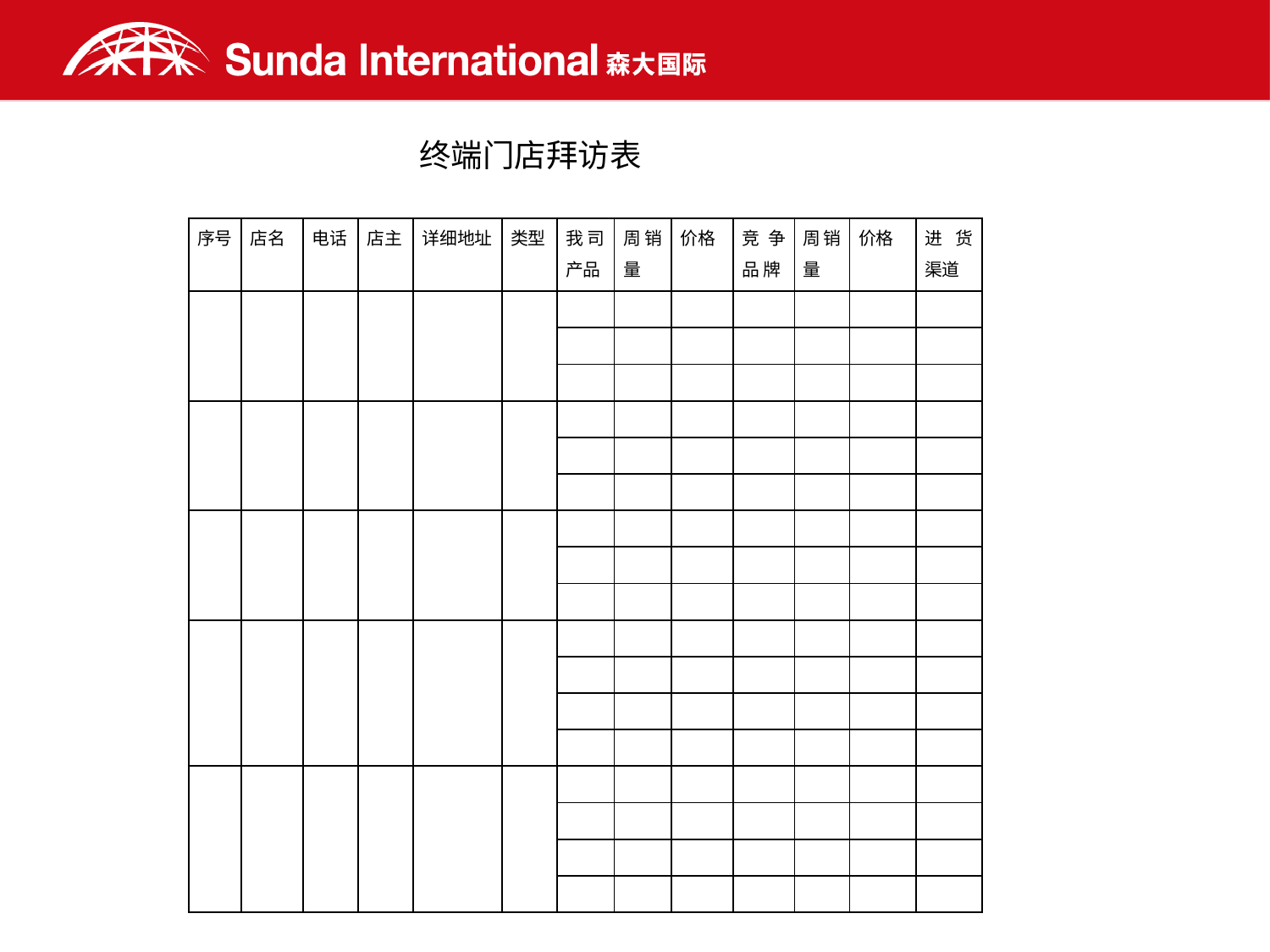

终端门店拜访表
| 序号 | 店名 | 电话 | 店主 | 详细地址 | 类型 | 我司产品 | 周销量 | 价格 | 竞争品 牌 | 周销量 | 价格 | 进货渠道 |
| --- | --- | --- | --- | --- | --- | --- | --- | --- | --- | --- | --- | --- |
|  |  |  |  |  |  |  |  |  |  |  |  |  |
|  |  |  |  |  |  |  |  |  |  |  |  |  |
|  |  |  |  |  |  |  |  |  |  |  |  |  |
|  |  |  |  |  |  |  |  |  |  |  |  |  |
|  |  |  |  |  |  |  |  |  |  |  |  |  |
|  |  |  |  |  |  |  |  |  |  |  |  |  |
|  |  |  |  |  |  |  |  |  |  |  |  |  |
|  |  |  |  |  |  |  |  |  |  |  |  |  |
|  |  |  |  |  |  |  |  |  |  |  |  |  |
|  |  |  |  |  |  |  |  |  |  |  |  |  |
|  |  |  |  |  |  |  |  |  |  |  |  |  |
|  |  |  |  |  |  |  |  |  |  |  |  |  |
|  |  |  |  |  |  |  |  |  |  |  |  |  |
|  |  |  |  |  |  |  |  |  |  |  |  |  |
|  |  |  |  |  |  |  |  |  |  |  |  |  |
|  |  |  |  |  |  |  |  |  |  |  |  |  |
|  |  |  |  |  |  |  |  |  |  |  |  |  |